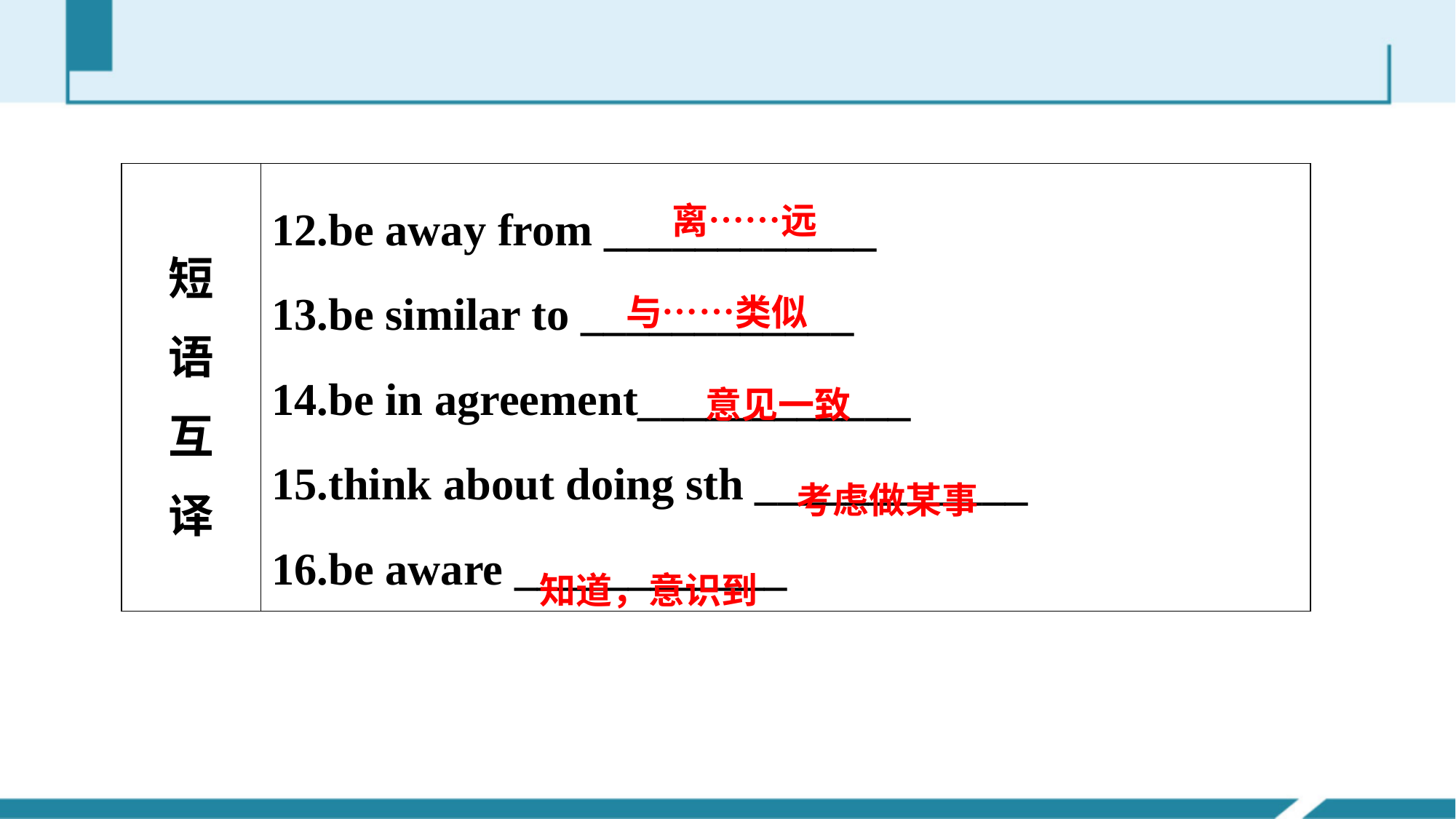

| 短 语 互 译 | 12.be away from \_\_\_\_\_\_\_\_\_\_\_\_ 13.be similar to \_\_\_\_\_\_\_\_\_\_\_\_ 14.be in agreement\_\_\_\_\_\_\_\_\_\_\_\_ 15.think about doing sth \_\_\_\_\_\_\_\_\_\_\_\_ 16.be aware \_\_\_\_\_\_\_\_\_\_\_\_ |
| --- | --- |
离……远
与……类似

意见一致
考虑做某事
知道，意识到